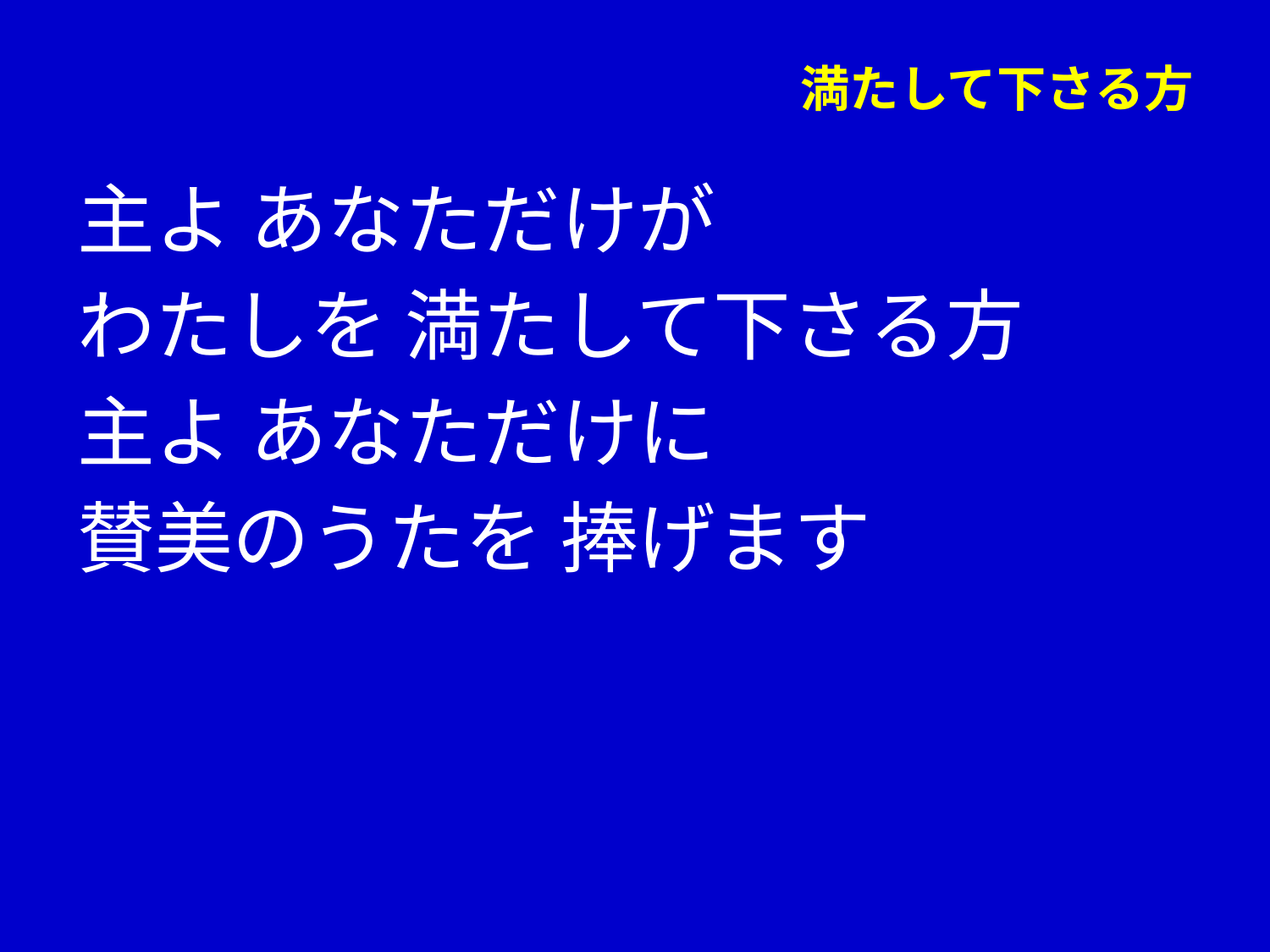

# 満たして下さる方

主よ あなただけが
わたしを 満たして下さる方
主よ あなただけに
賛美のうたを 捧げます